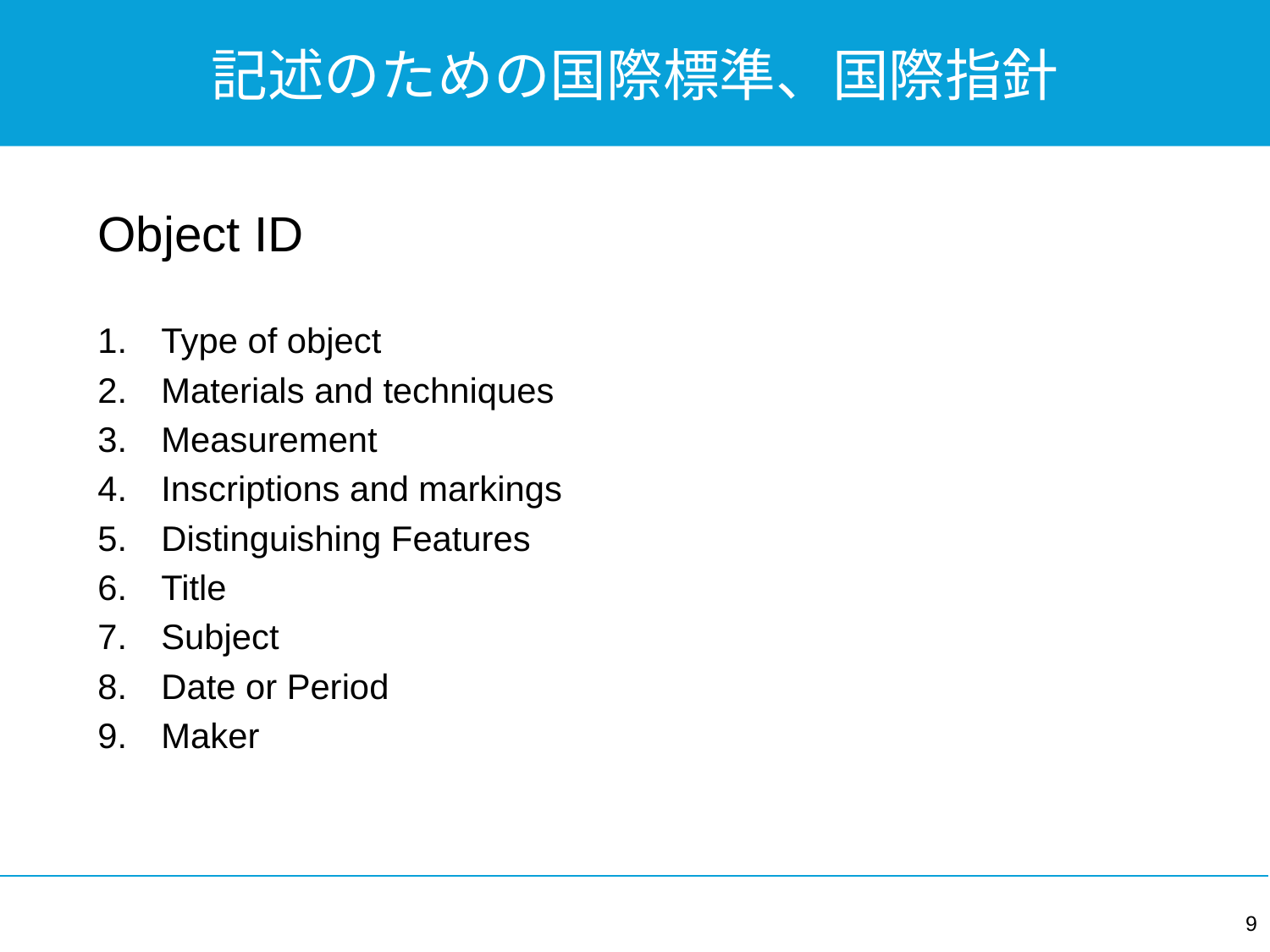

# 記述のための国際標準、国際指針
Object ID

Type of object
Materials and techniques
Measurement
Inscriptions and markings
Distinguishing Features
Title
Subject
Date or Period
Maker
9